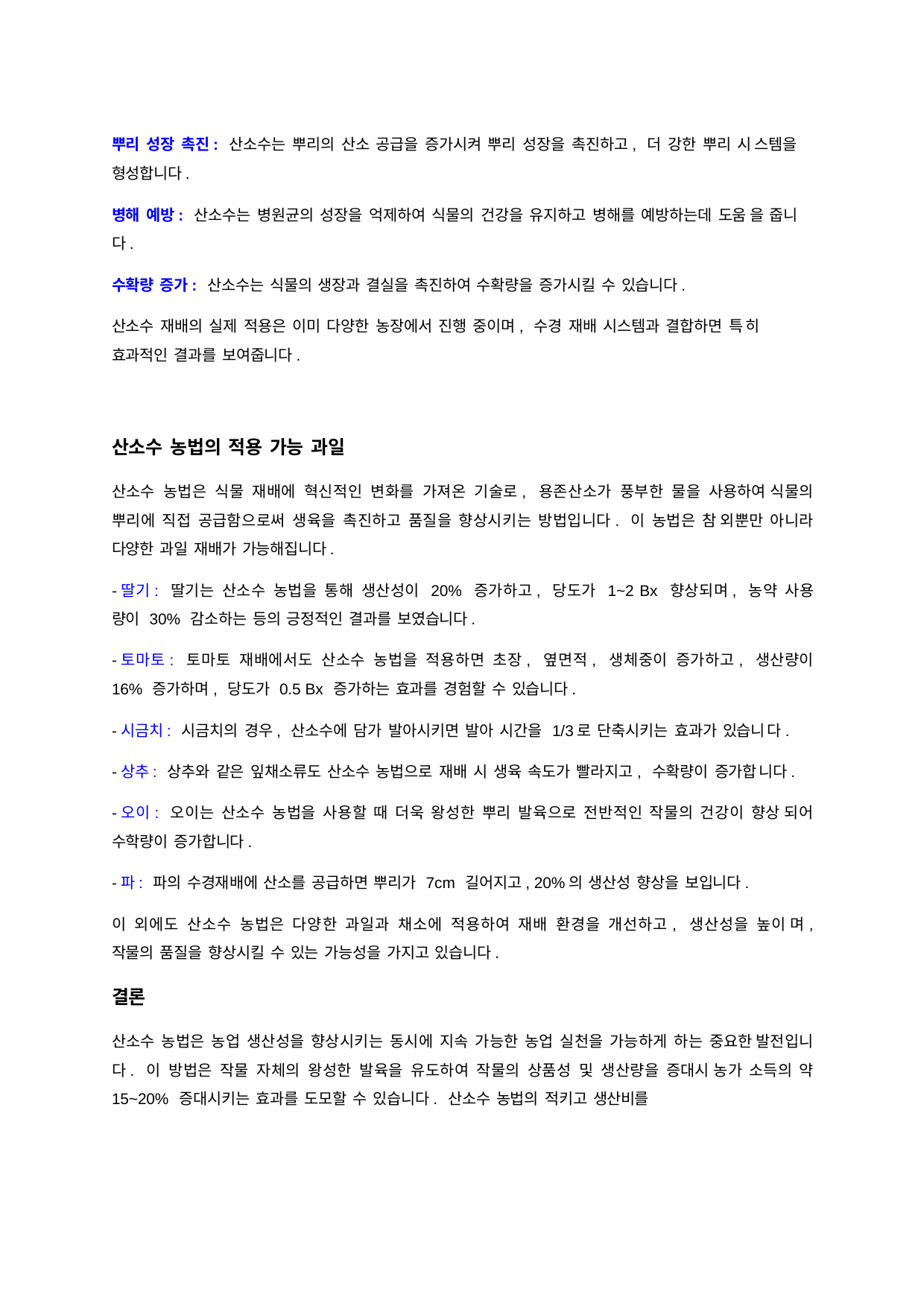

뿌리 성장 촉진: 산소수는 뿌리의 산소 공급을 증가시켜 뿌리 성장을 촉진하고, 더 강한 뿌리 시 스템을 형성합니다.
병해 예방: 산소수는 병원균의 성장을 억제하여 식물의 건강을 유지하고 병해를 예방하는데 도움 을 줍니다.
수확량 증가: 산소수는 식물의 생장과 결실을 촉진하여 수확량을 증가시킬 수 있습니다.
산소수 재배의 실제 적용은 이미 다양한 농장에서 진행 중이며, 수경 재배 시스템과 결합하면 특 히 효과적인 결과를 보여줍니다.
산소수 농법의 적용 가능 과일
산소수 농법은 식물 재배에 혁신적인 변화를 가져온 기술로, 용존산소가 풍부한 물을 사용하여 식물의 뿌리에 직접 공급함으로써 생육을 촉진하고 품질을 향상시키는 방법입니다. 이 농법은 참 외뿐만 아니라 다양한 과일 재배가 가능해집니다.
-딸기: 딸기는 산소수 농법을 통해 생산성이 20% 증가하고, 당도가 1~2 Bx 향상되며, 농약 사용 량이 30% 감소하는 등의 긍정적인 결과를 보였습니다.
-토마토: 토마토 재배에서도 산소수 농법을 적용하면 초장, 옆면적, 생체중이 증가하고, 생산량이 16% 증가하며, 당도가 0.5 Bx 증가하는 효과를 경험할 수 있습니다.
-시금치: 시금치의 경우, 산소수에 담가 발아시키면 발아 시간을 1/3로 단축시키는 효과가 있습니 다.
-상추: 상추와 같은 잎채소류도 산소수 농법으로 재배 시 생육 속도가 빨라지고, 수확량이 증가합 니다.
-오이: 오이는 산소수 농법을 사용할 때 더욱 왕성한 뿌리 발육으로 전반적인 작물의 건강이 향상 되어 수학량이 증가합니다.
-파: 파의 수경재배에 산소를 공급하면 뿌리가 7cm 길어지고, 20%의 생산성 향상을 보입니다.
이 외에도 산소수 농법은 다양한 과일과 채소에 적용하여 재배 환경을 개선하고, 생산성을 높이 며, 작물의 품질을 향상시킬 수 있는 가능성을 가지고 있습니다.
결론
산소수 농법은 농업 생산성을 향상시키는 동시에 지속 가능한 농업 실천을 가능하게 하는 중요한 발전입니다. 이 방법은 작물 자체의 왕성한 발육을 유도하여 작물의 상품성 및 생산량을 증대시 농가 소득의 약 15~20% 증대시키는 효과를 도모할 수 있습니다. 산소수 농법의 적키고 생산비를